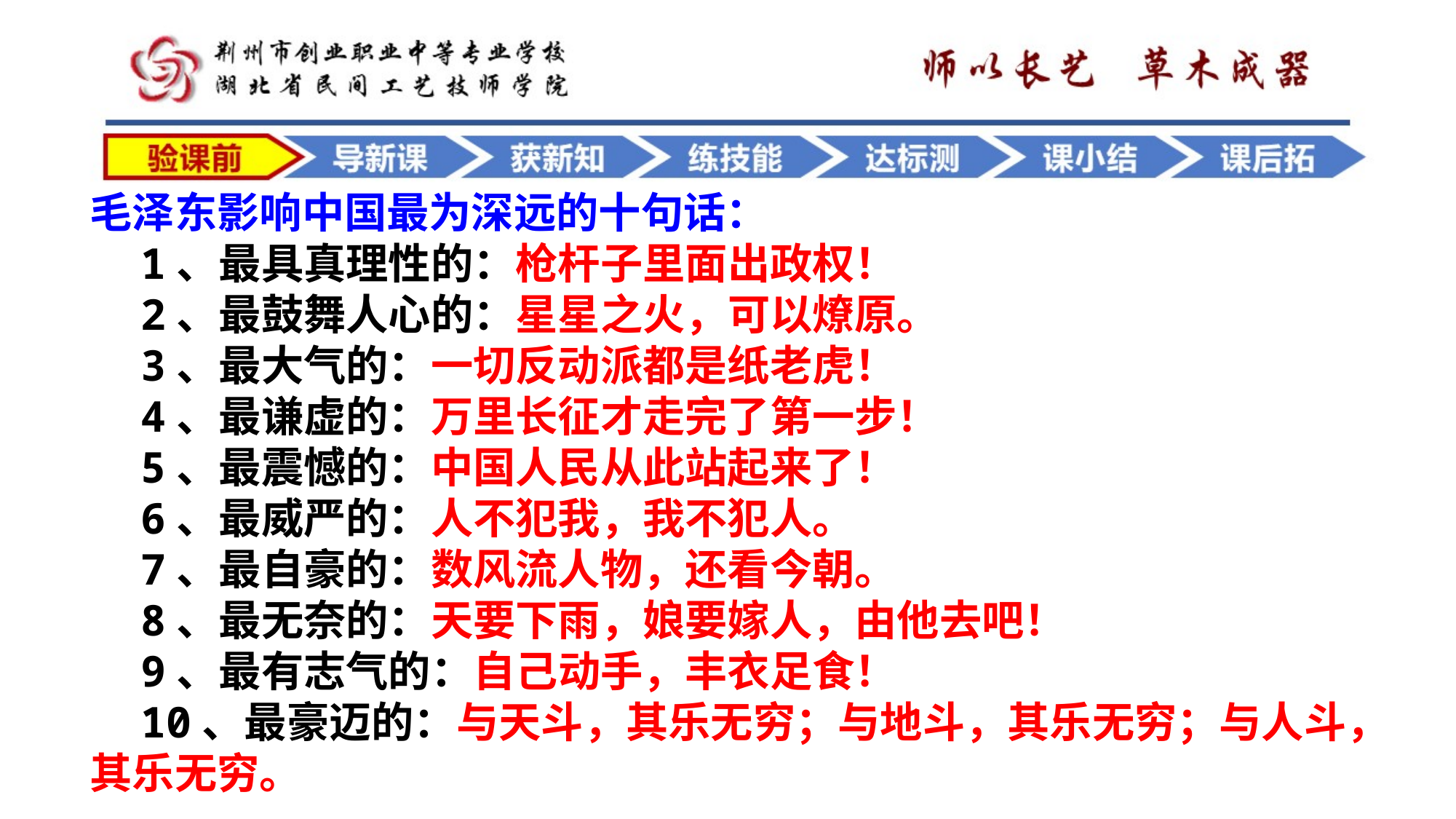

毛泽东影响中国最为深远的十句话：
  1、最具真理性的：枪杆子里面出政权！
  2、最鼓舞人心的：星星之火，可以燎原。
  3、最大气的：一切反动派都是纸老虎！
  4、最谦虚的：万里长征才走完了第一步！
  5、最震憾的：中国人民从此站起来了！
  6、最威严的：人不犯我，我不犯人。
  7、最自豪的：数风流人物，还看今朝。
  8、最无奈的：天要下雨，娘要嫁人，由他去吧！
  9、最有志气的：自己动手，丰衣足食！
  10、最豪迈的：与天斗，其乐无穷；与地斗，其乐无穷；与人斗，其乐无穷。